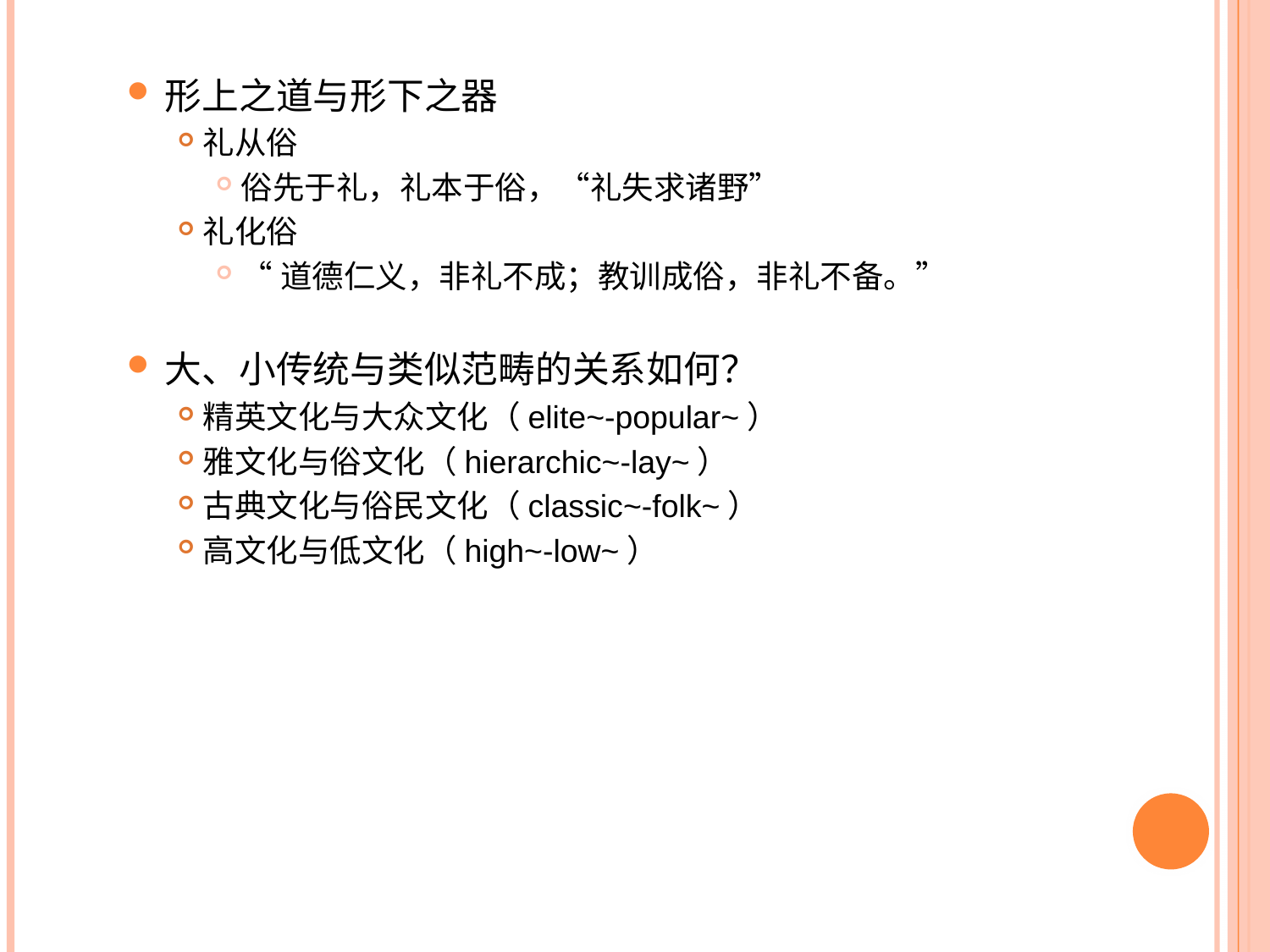

形上之道与形下之器
礼从俗
俗先于礼，礼本于俗，“礼失求诸野”
礼化俗
“道德仁义，非礼不成；教训成俗，非礼不备。”

大、小传统与类似范畴的关系如何？
精英文化与大众文化（elite~-popular~）
雅文化与俗文化（hierarchic~-lay~）
古典文化与俗民文化（classic~-folk~）
高文化与低文化（high~-low~）